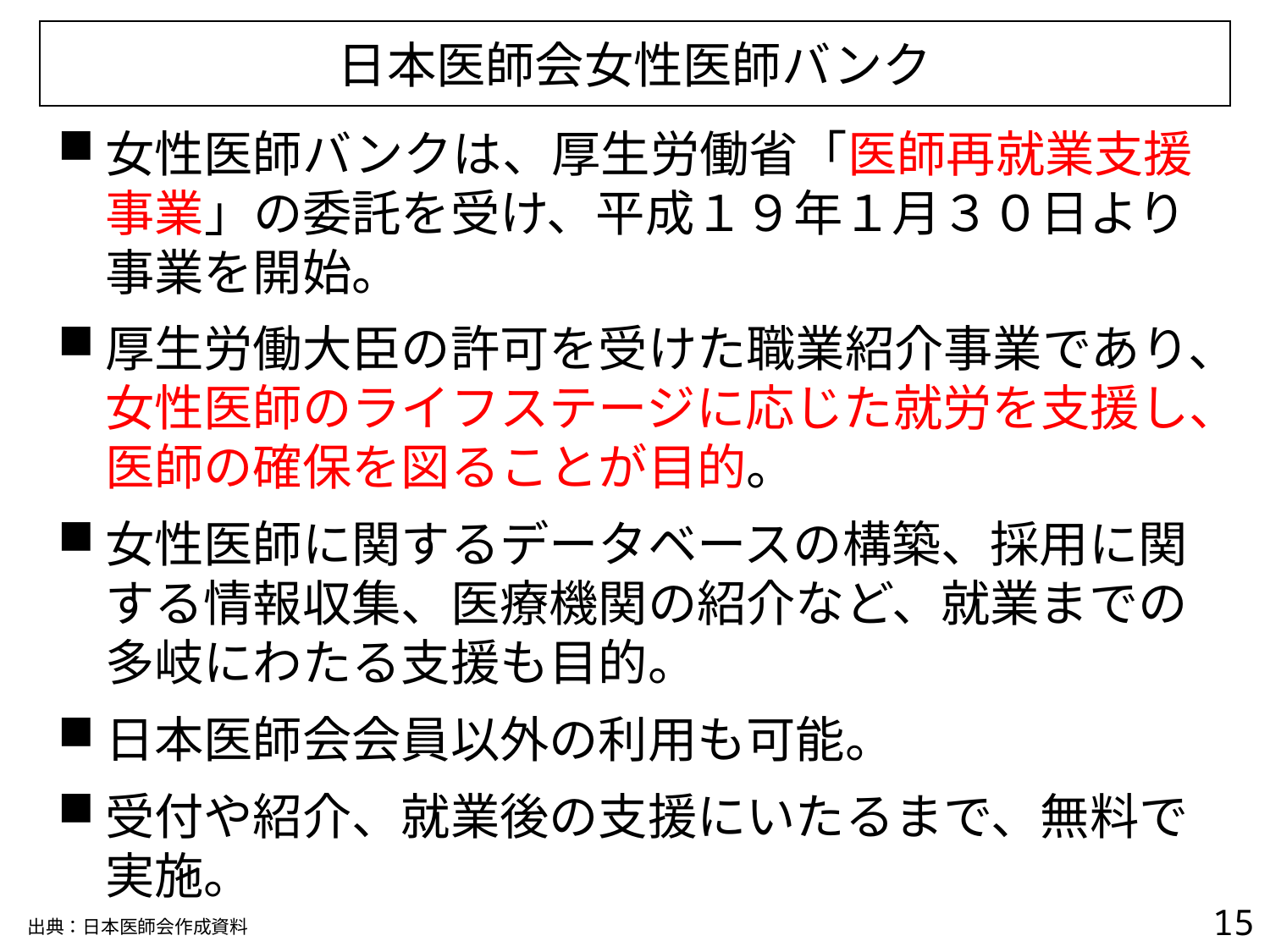

日本医師会女性医師バンク
女性医師バンクは、厚生労働省「医師再就業支援事業」の委託を受け、平成１９年１月３０日より事業を開始。
厚生労働大臣の許可を受けた職業紹介事業であり、女性医師のライフステージに応じた就労を支援し、医師の確保を図ることが目的。
女性医師に関するデータベースの構築、採用に関する情報収集、医療機関の紹介など、就業までの多岐にわたる支援も目的。
日本医師会会員以外の利用も可能。
受付や紹介、就業後の支援にいたるまで、無料で実施。
15
出典：日本医師会作成資料